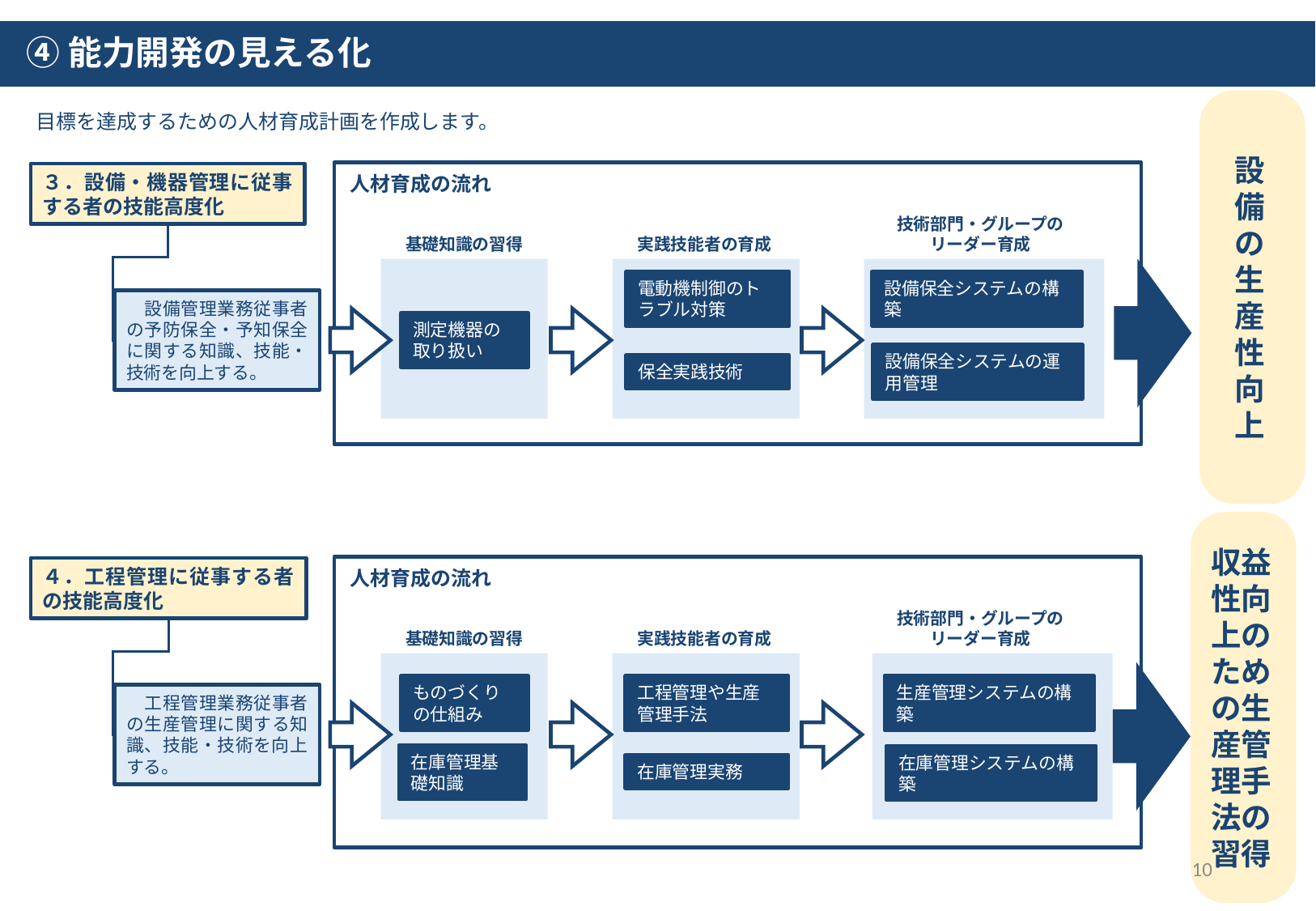

④能力開発の見える化

設備の生産性向上
　目標を達成するための人材育成計画を作成します。

３．設備・機器管理に従事する者の技能高度化
人材育成の流れ
技術部門・グループの
リーダー育成
実践技能者の育成
基礎知識の習得

設備保全システムの構築
電動機制御のトラブル対策
　設備管理業務従事者の予防保全・予知保全に関する知識、技能・技術を向上する。

測定機器の取り扱い
設備保全システムの運用管理
保全実践技術

収益性向上のための生産管理手法の習得

４．工程管理に従事する者の技能高度化
人材育成の流れ
技術部門・グループの
リーダー育成
実践技能者の育成
基礎知識の習得

生産管理システムの構築
工程管理や生産管理手法
ものづくりの仕組み
　工程管理業務従事者の生産管理に関する知識、技能・技術を向上する。

在庫管理基礎知識
在庫管理システムの構築
在庫管理実務
10